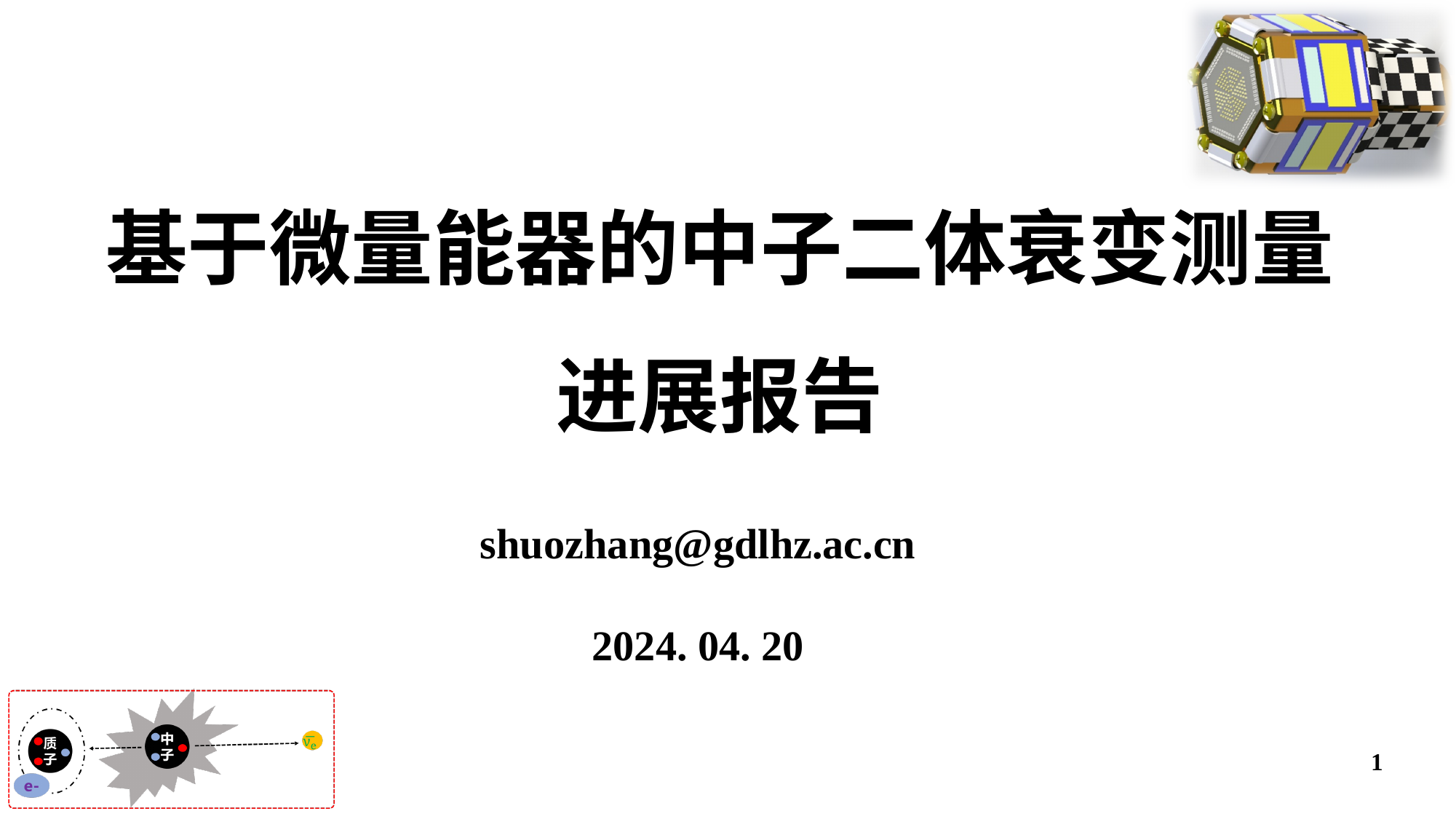

基于微量能器的中子二体衰变测量
进展报告

shuozhang@gdlhz.ac.cn

2024. 04. 20
1